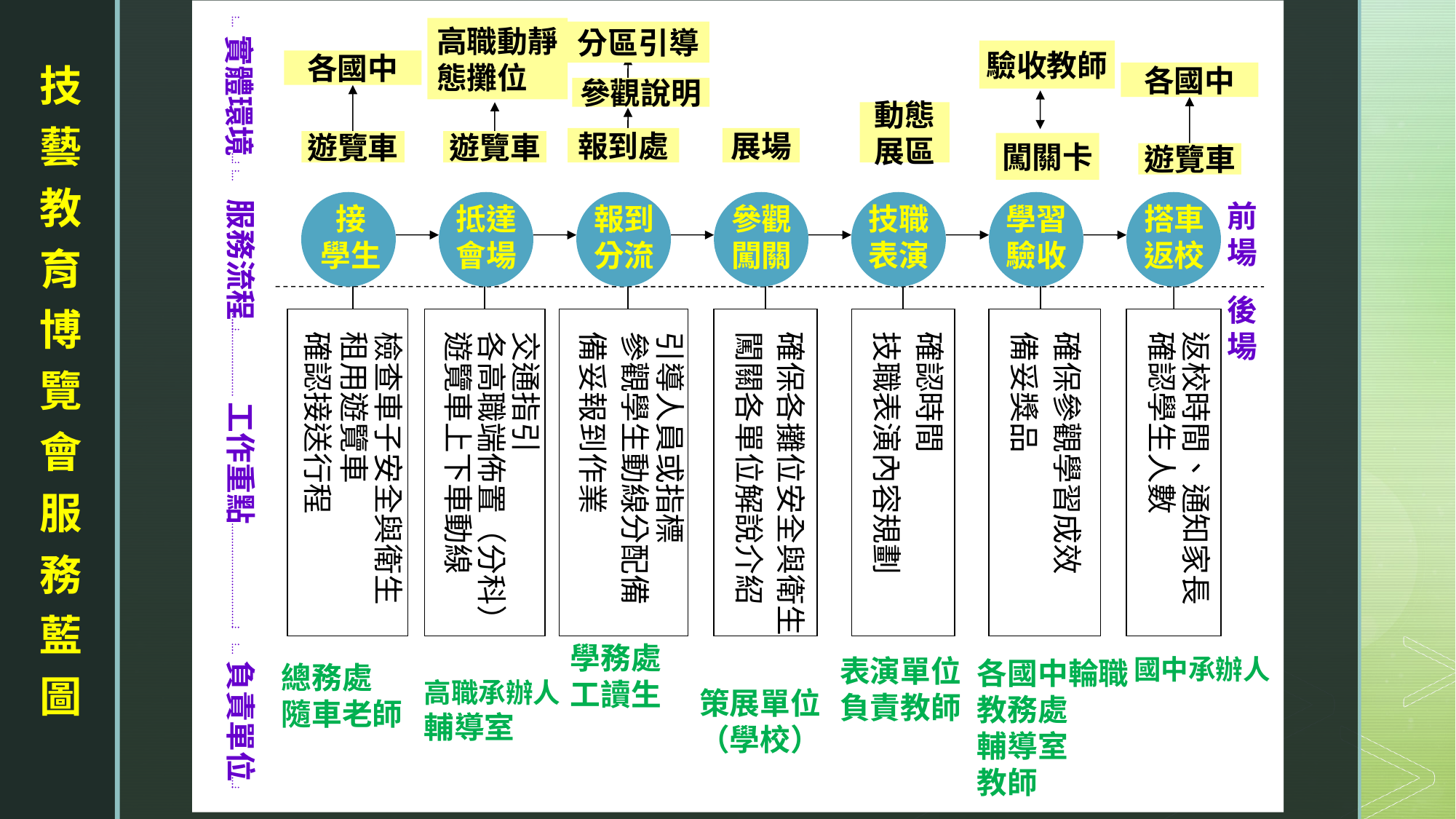

高職動靜態攤位
分區引導
實體環境
驗收教師
各國中

參觀說明

動態展區

報到處
展場
遊覽車
遊覽車
闖關卡

技藝教育博覽會
服務藍圖
各國中
遊覽車

服務流程

接
學生

抵達會場

報到分流

參觀闖關

技職表演

學習驗收

搭車返校

前場

確認接送行程
租用遊覽車
檢查車子安全與衛生
總務處
隨車老師

遊覽車上下車動線
各高職端佈置（分科）
交通指引
高職承辦人
輔導室

備妥報到作業

參觀學生動線分配備
引導人員或指標
學務處
工讀生

闖關各單位解說介紹
確保各攤位安全與衛生
策展單位
（學校）

技職表演內容規劃
確認時間
表演單位
負責教師

備妥獎品
確保參觀學習成效
各國中輪職
教務處
輔導室
教師

確認學生人數
返校時間、通知家長
國中承辦人
後場

工作重點

負責單位